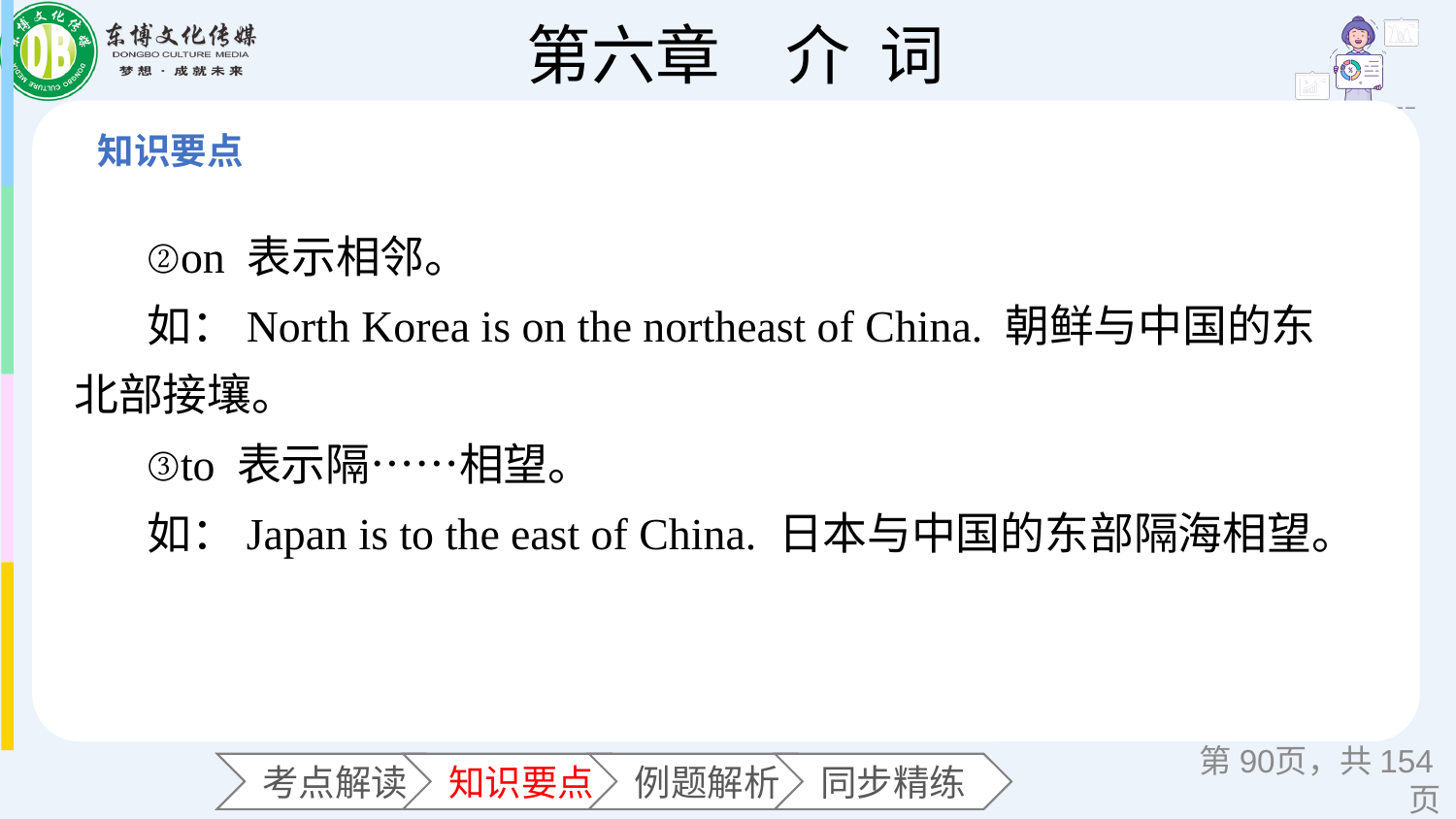

②on 表示相邻。
如：North Korea is on the northeast of China. 朝鲜与中国的东北部接壤。
③to 表示隔……相望。
如：Japan is to the east of China. 日本与中国的东部隔海相望。
第90页，共154页